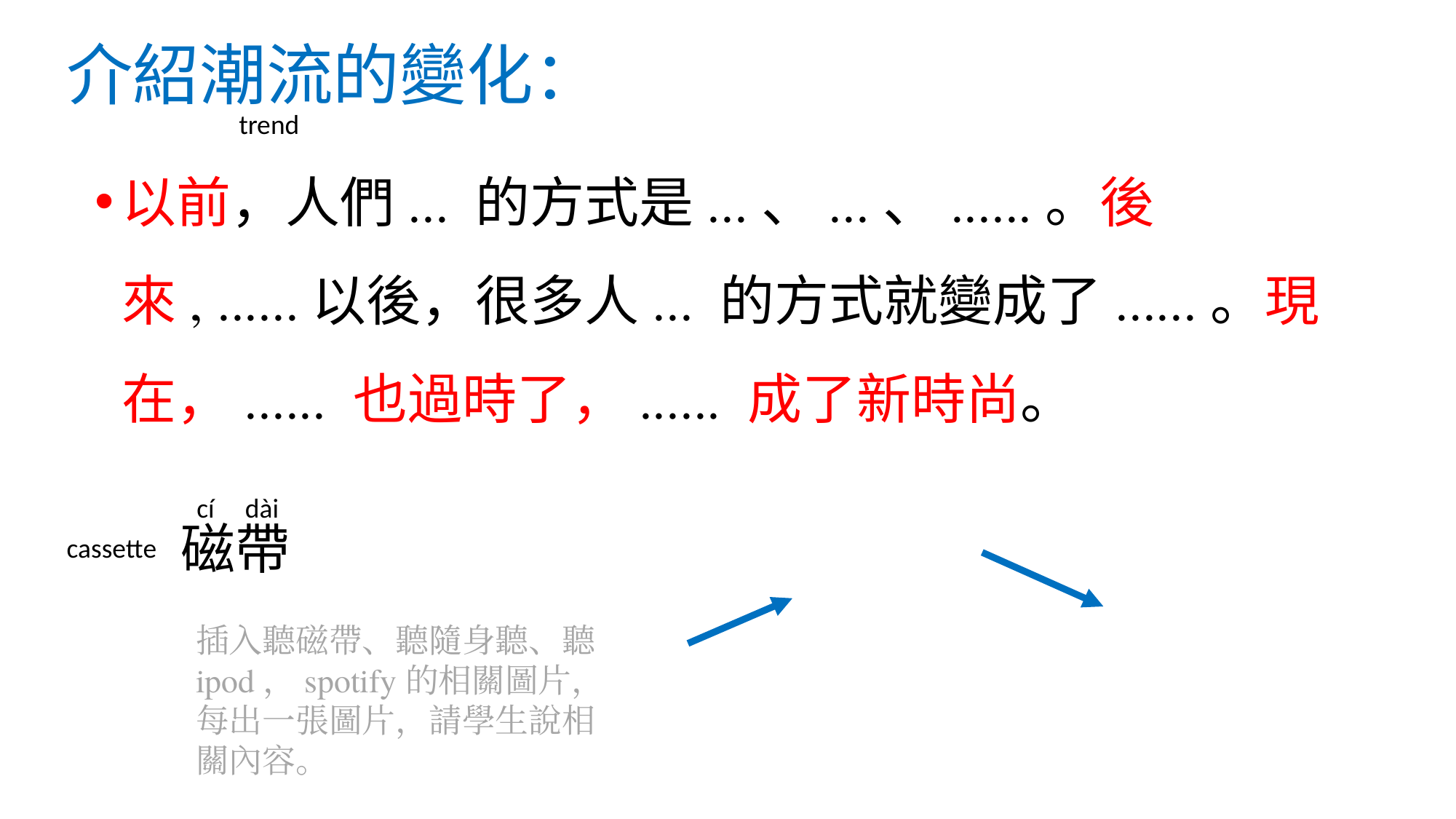

# 介紹潮流的變化：
trend
以前，人們... 的方式是...、...、......。後來, ......以後，很多人... 的方式就變成了......。現在，...... 也過時了，...... 成了新時尚。
cí     dài
磁帶
cassette
插入聽磁帶、聽隨身聽、聽ipod，spotify的相關圖片，每出一張圖片，請學生說相關內容。